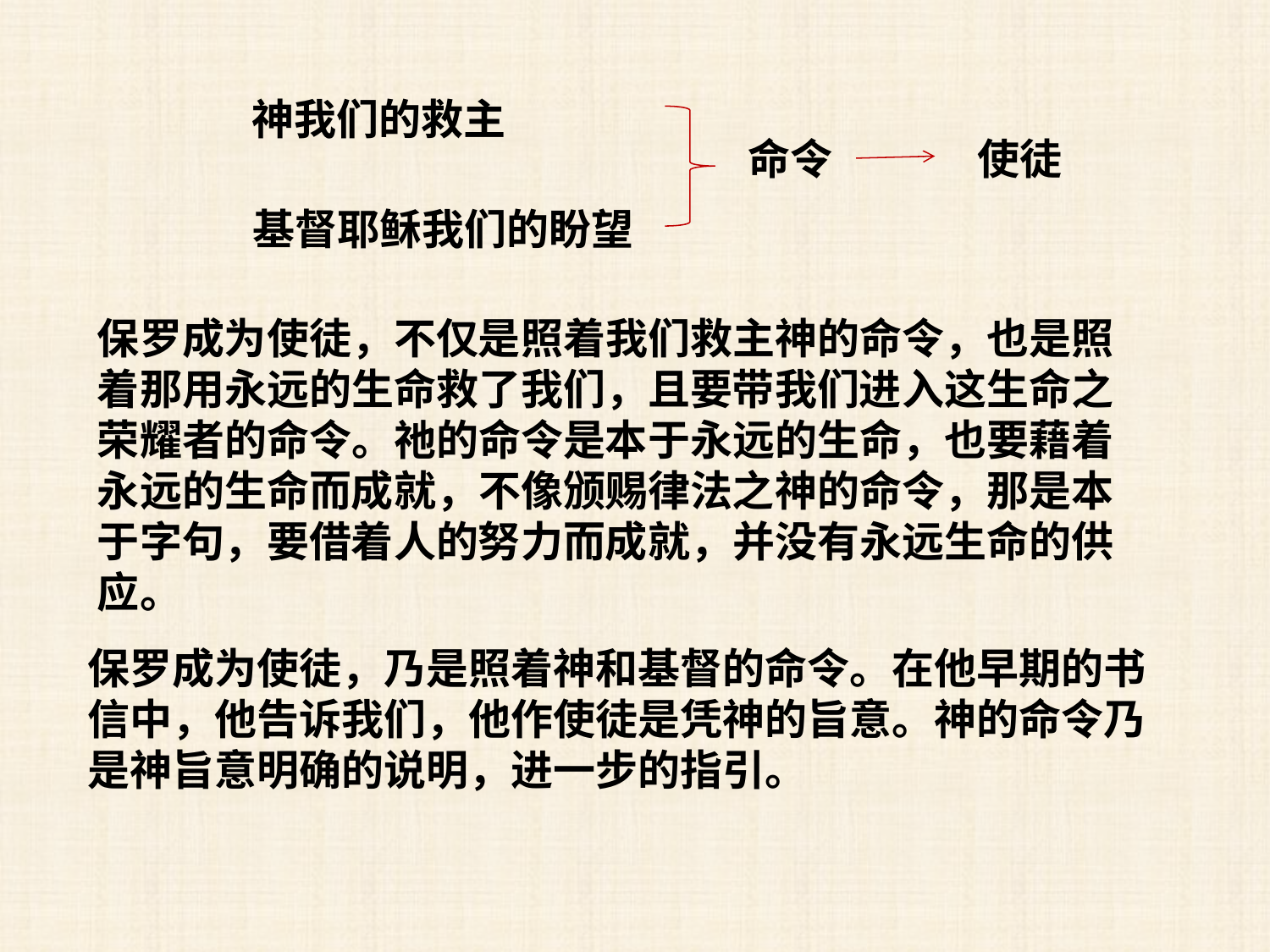

神我们的救主

命令
使徒
基督耶稣我们的盼望
保罗成为使徒，不仅是照着我们救主神的命令，也是照着那用永远的生命救了我们，且要带我们进入这生命之荣耀者的命令。祂的命令是本于永远的生命，也要藉着永远的生命而成就，不像颁赐律法之神的命令，那是本于字句，要借着人的努力而成就，并没有永远生命的供应。
保罗成为使徒，乃是照着神和基督的命令。在他早期的书信中，他告诉我们，他作使徒是凭神的旨意。神的命令乃是神旨意明确的说明，进一步的指引。